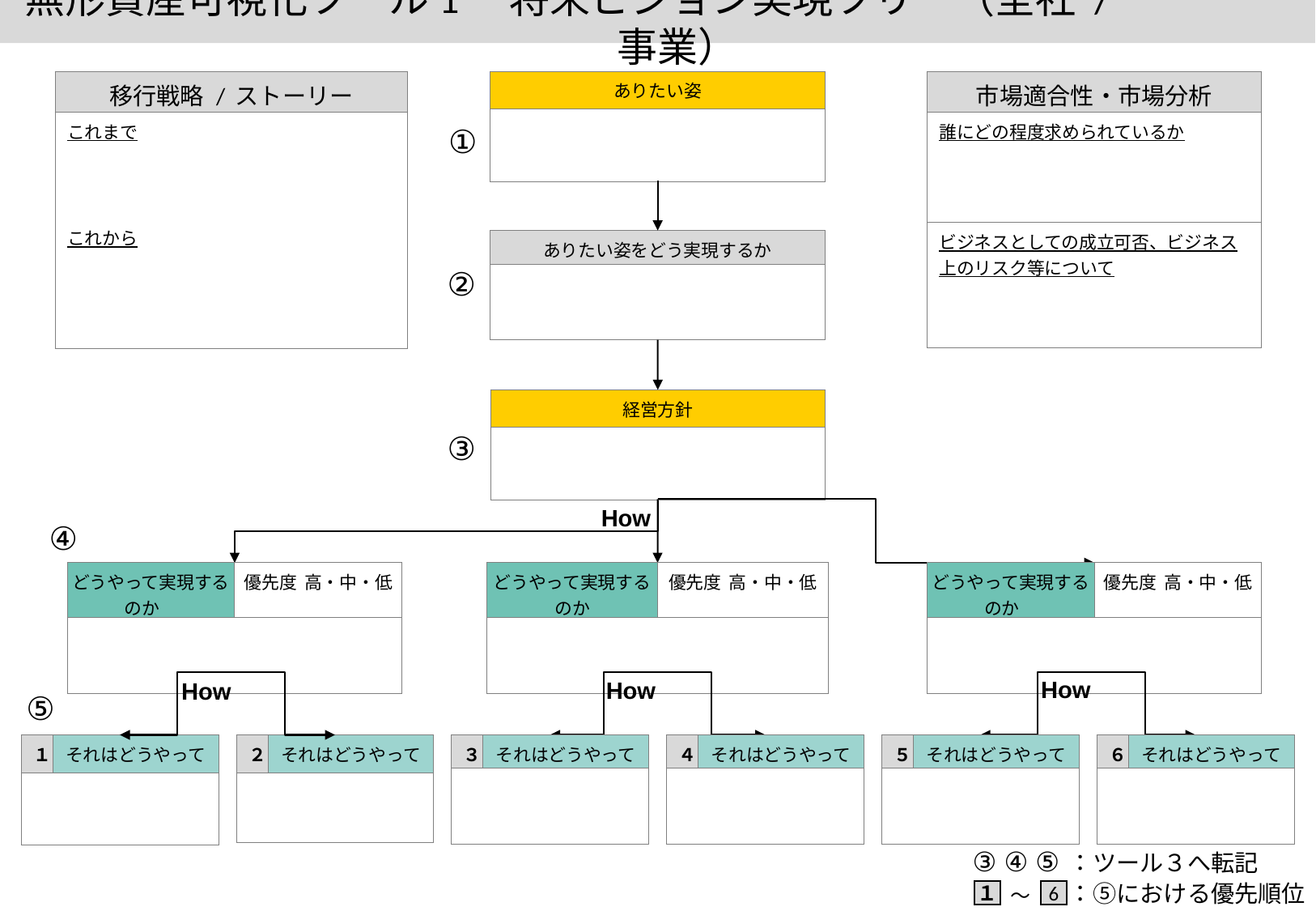

無形資産可視化ツール1　将来ビジョン実現ツリー（全社 / 　　　　　事業）
| ありたい姿 |
| --- |
|  |
| 市場適合性・市場分析 |
| --- |
| 誰にどの程度求められているか |
| ビジネスとしての成立可否、ビジネス上のリスク等について |
| 移行戦略 / ストーリー |
| --- |
| これまで これから |
①
| ありたい姿をどう実現するか |
| --- |
|  |
②
| 経営方針 |
| --- |
|  |
③
How
④
| どうやって実現するのか | 優先度 高・中・低 |
| --- | --- |
|  |  |
| どうやって実現するのか | 優先度 高・中・低 |
| --- | --- |
|  |  |
| どうやって実現するのか | 優先度 高・中・低 |
| --- | --- |
|  |  |
How
How
How
⑤
| １ | それはどうやって |
| --- | --- |
|  |  |
| ２ | それはどうやって |
| --- | --- |
|  |  |
| ３ | それはどうやって |
| --- | --- |
|  |  |
| ４ | それはどうやって |
| --- | --- |
|  |  |
| ５ | それはどうやって |
| --- | --- |
|  |  |
| ６ | それはどうやって |
| --- | --- |
|  |  |
③ ④ ⑤
：ツール３へ転記
：⑤における優先順位
１
6
～